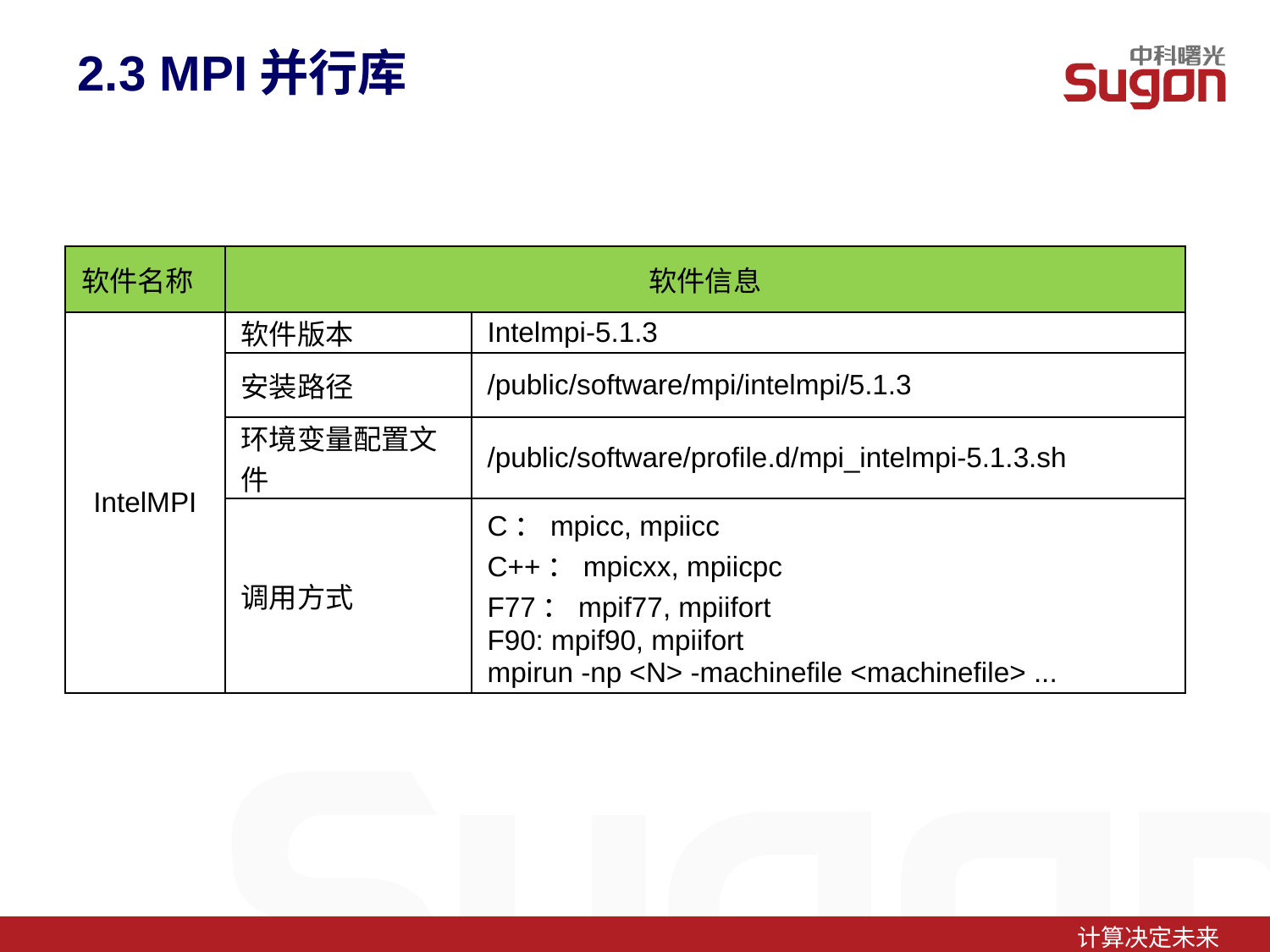

2.3 MPI并行库
| 软件名称 | 软件信息 |  |
| --- | --- | --- |
| IntelMPI | 软件版本 | Intelmpi-5.1.3 |
|  | 安装路径 | /public/software/mpi/intelmpi/5.1.3 |
|  | 环境变量配置文件 | /public/software/profile.d/mpi\_intelmpi-5.1.3.sh |
|  | 调用方式 | C：mpicc, mpiicc C++：mpicxx, mpiicpc F77：mpif77, mpiifort F90: mpif90, mpiifort mpirun -np <N> -machinefile <machinefile> ... |